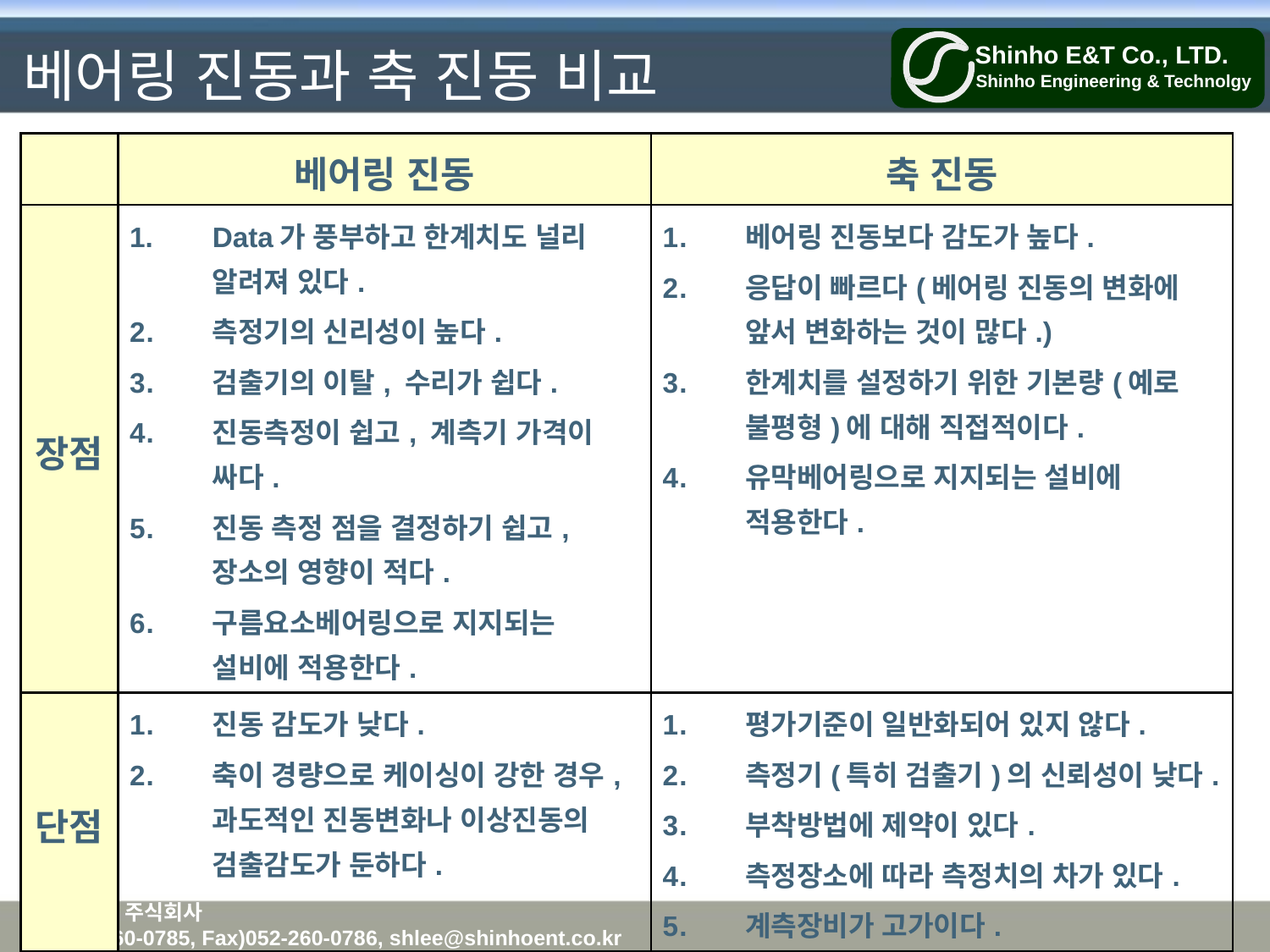

# 베어링 진동과 축 진동 비교
|  | 베어링 진동 | 축 진동 |
| --- | --- | --- |
| 장점 | Data가 풍부하고 한계치도 널리 알려져 있다. 측정기의 신리성이 높다. 검출기의 이탈, 수리가 쉽다. 진동측정이 쉽고, 계측기 가격이 싸다. 진동 측정 점을 결정하기 쉽고, 장소의 영향이 적다. 구름요소베어링으로 지지되는 설비에 적용한다. | 베어링 진동보다 감도가 높다. 응답이 빠르다(베어링 진동의 변화에 앞서 변화하는 것이 많다.) 한계치를 설정하기 위한 기본량(예로 불평형)에 대해 직접적이다. 유막베어링으로 지지되는 설비에 적용한다. |
| 단점 | 진동 감도가 낮다. 축이 경량으로 케이싱이 강한 경우, 과도적인 진동변화나 이상진동의 검출감도가 둔하다. | 평가기준이 일반화되어 있지 않다. 측정기(특히 검출기)의 신뢰성이 낮다. 부착방법에 제약이 있다. 측정장소에 따라 측정치의 차가 있다. 계측장비가 고가이다. |